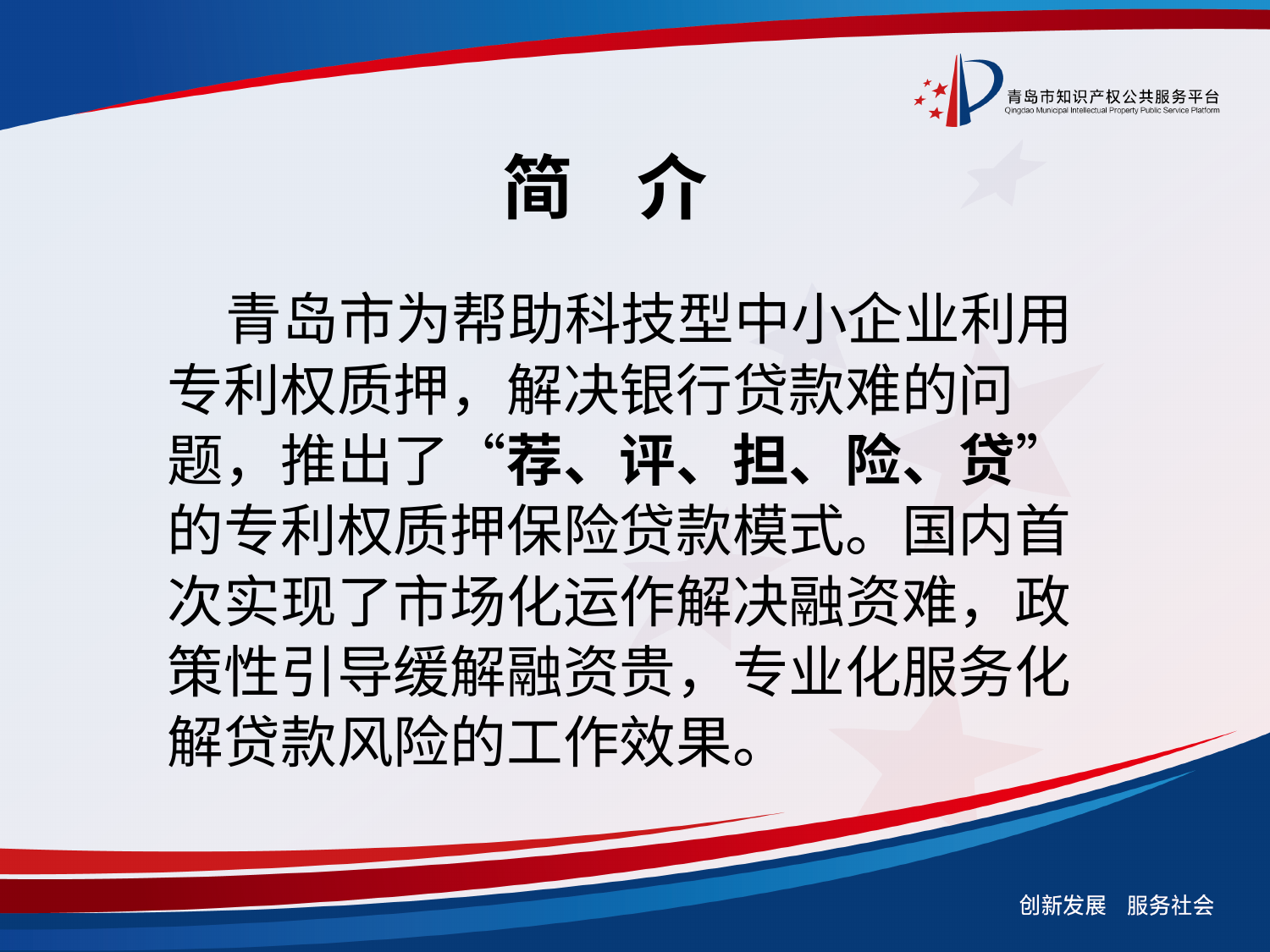

简    介

      青岛市为帮助科技型中小企业利用专利权质押，解决银行贷款难的问题，推出了“荐、评、担、险、贷”的专利权质押保险贷款模式。国内首次实现了市场化运作解决融资难，政策性引导缓解融资贵，专业化服务化解贷款风险的工作效果。